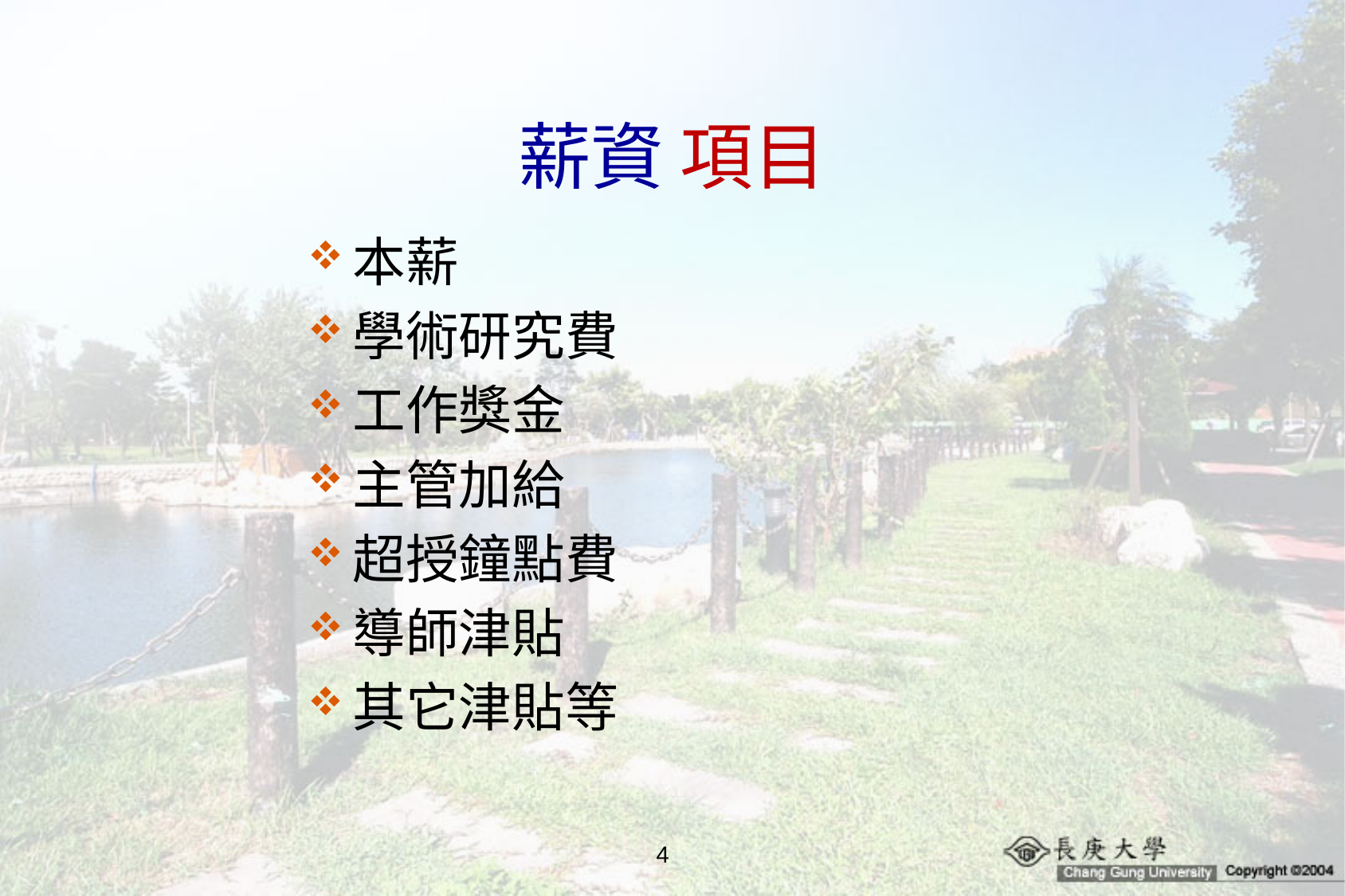

# 薪資 項目
本薪
學術研究費
工作獎金
主管加給
超授鐘點費
導師津貼
其它津貼等
4